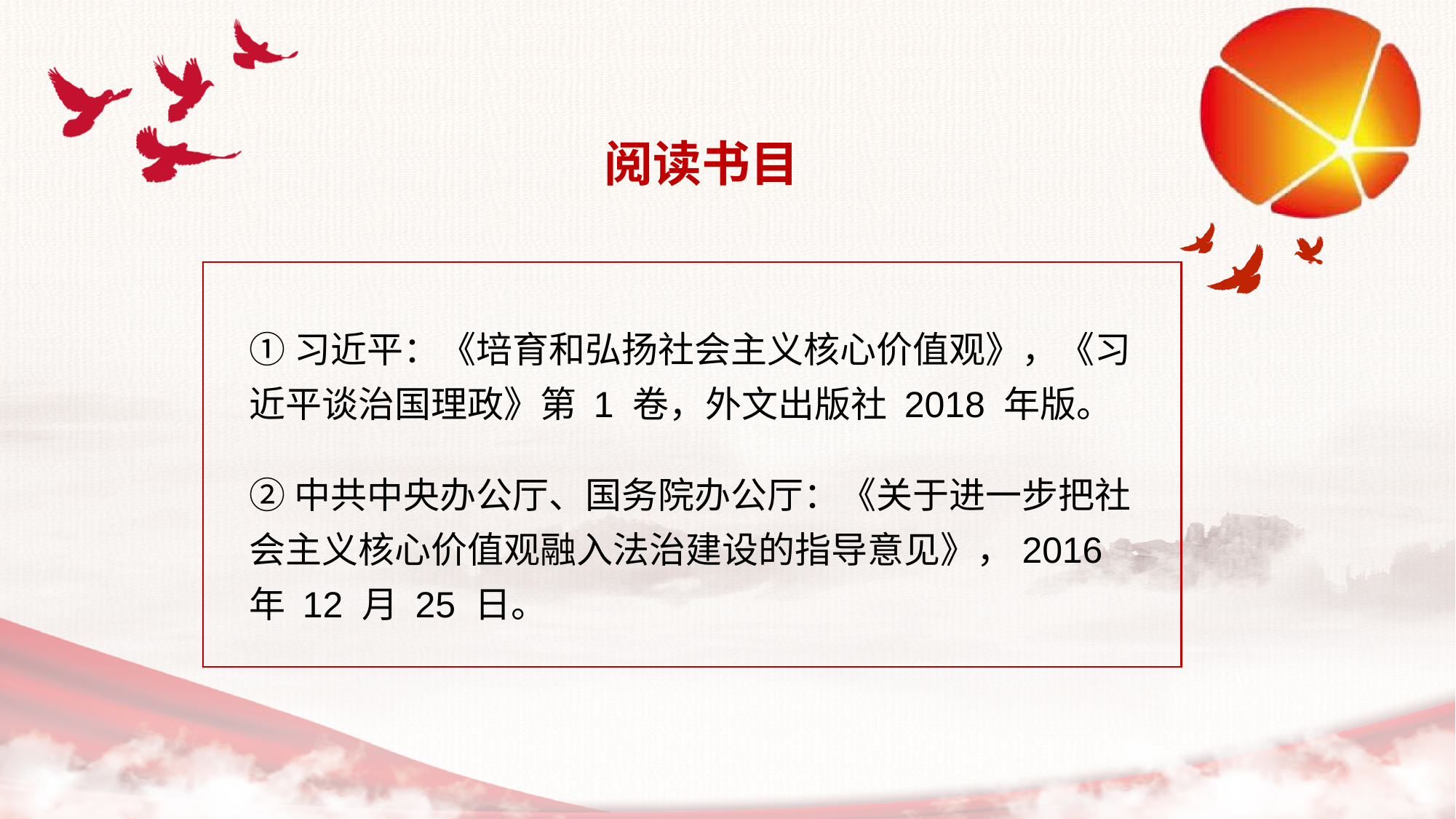

阅读书目

①习近平：《培育和弘扬社会主义核心价值观》，《习近平谈治国理政》第 1 卷，外文出版社 2018 年版。
②中共中央办公厅、国务院办公厅：《关于进一步把社会主义核心价值观融入法治建设的指导意见》，2016 年 12 月 25 日。